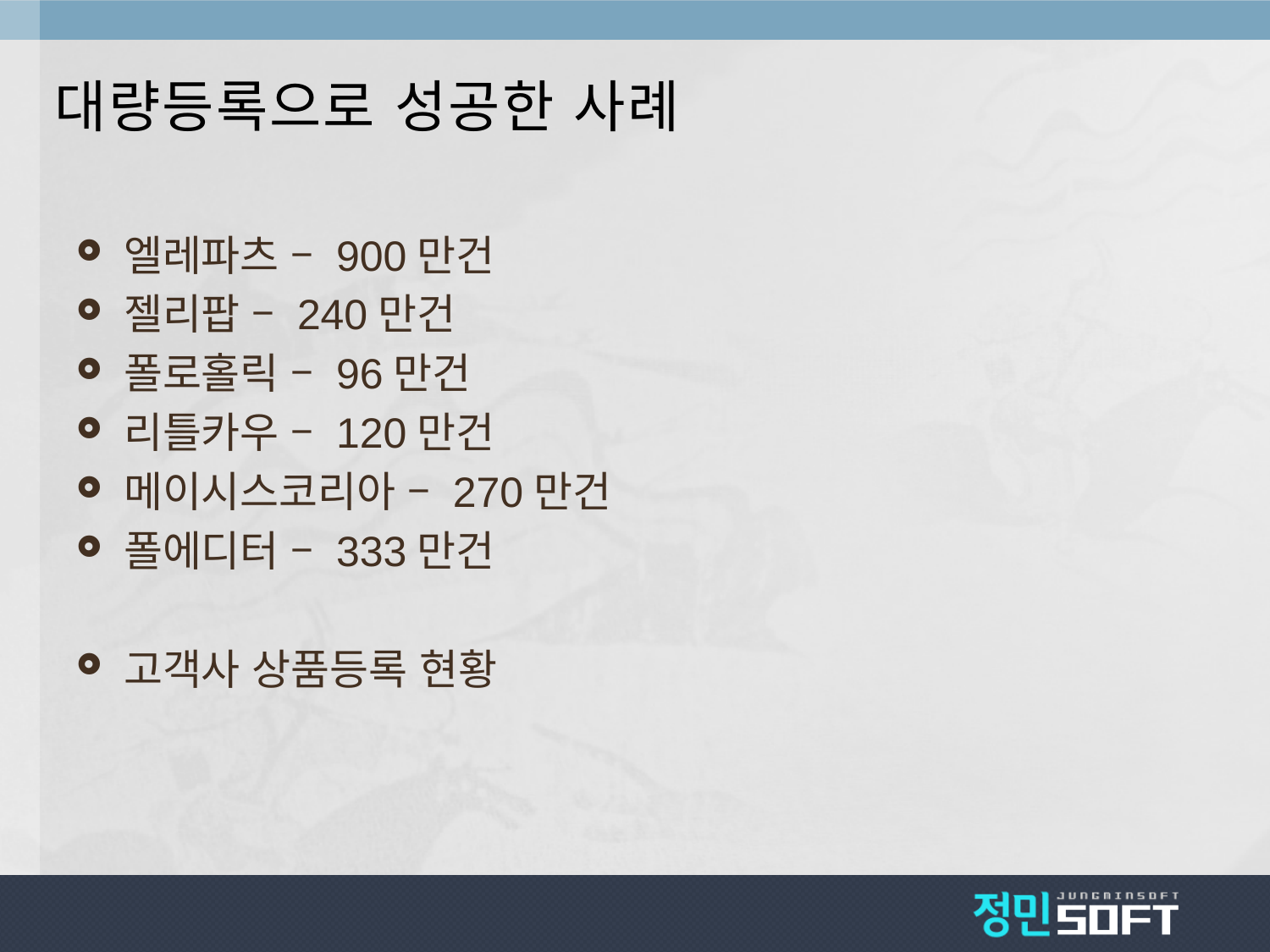

# 대량등록으로 성공한 사례
엘레파츠 – 900만건
젤리팝 – 240만건
폴로홀릭 – 96만건
리틀카우 – 120만건
메이시스코리아 – 270만건
폴에디터 – 333만건

고객사 상품등록 현황